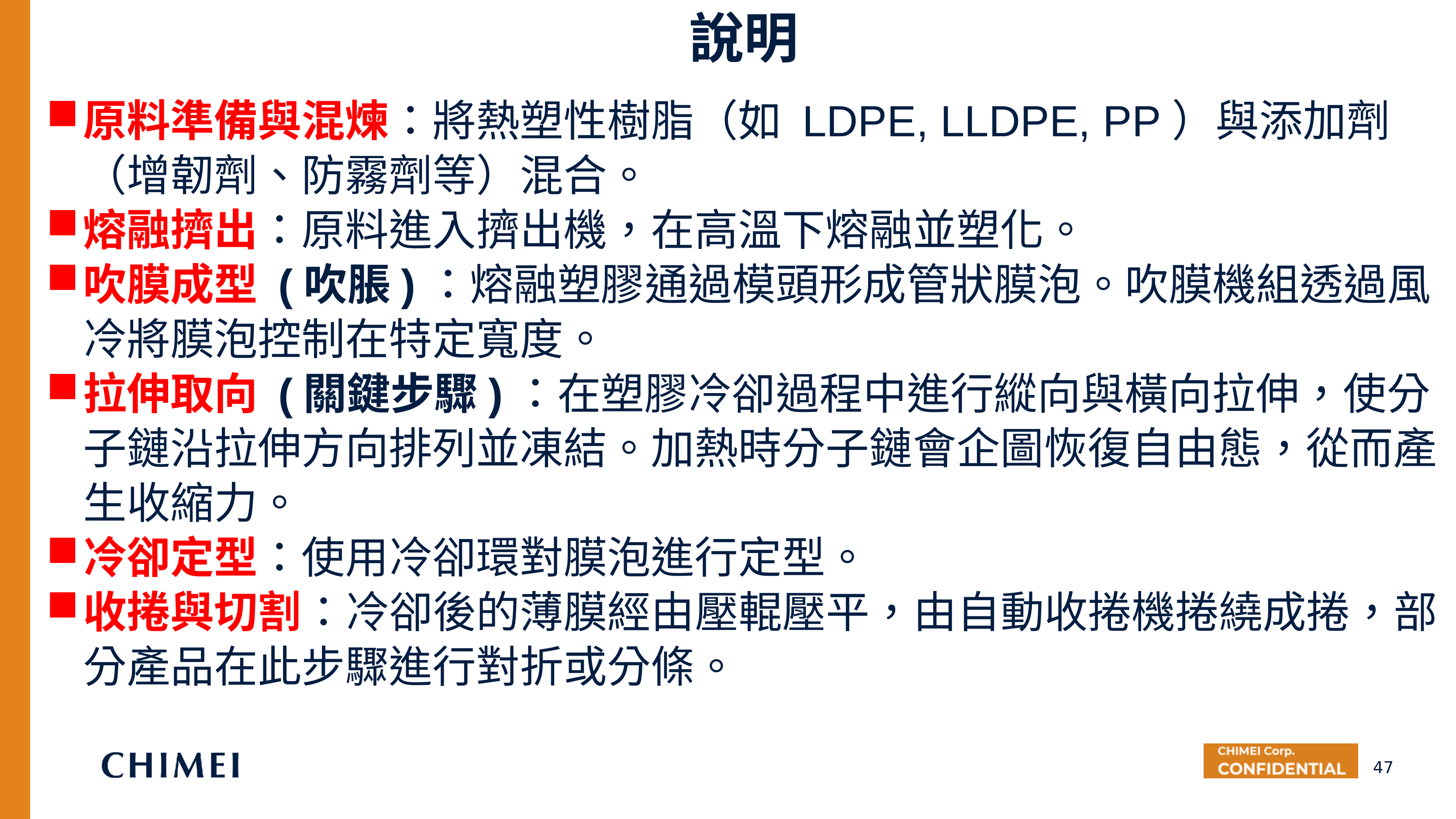

說明
原料準備與混煉：將熱塑性樹脂（如 LDPE, LLDPE, PP）與添加劑（增韌劑、防霧劑等）混合。
熔融擠出：原料進入擠出機，在高溫下熔融並塑化。
吹膜成型 (吹脹)：熔融塑膠通過模頭形成管狀膜泡。吹膜機組透過風冷將膜泡控制在特定寬度。
拉伸取向 (關鍵步驟)：在塑膠冷卻過程中進行縱向與橫向拉伸，使分子鏈沿拉伸方向排列並凍結。加熱時分子鏈會企圖恢復自由態，從而產生收縮力。
冷卻定型：使用冷卻環對膜泡進行定型。
收捲與切割：冷卻後的薄膜經由壓輥壓平，由自動收捲機捲繞成捲，部分產品在此步驟進行對折或分條。

47